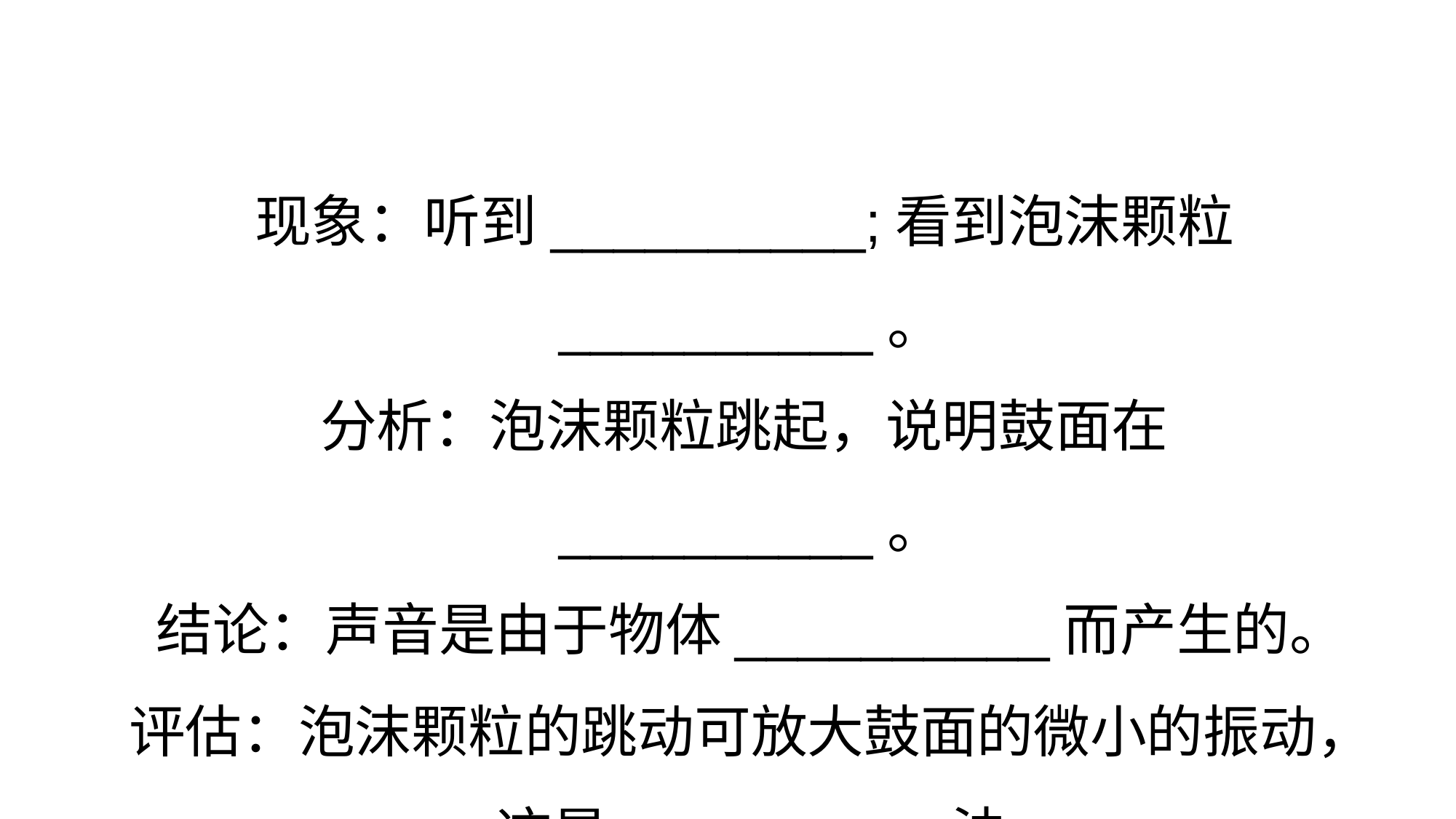

现象：听到__________;看到泡沫颗粒__________。
分析：泡沫颗粒跳起，说明鼓面在__________。
结论：声音是由于物体__________而产生的。
评估：泡沫颗粒的跳动可放大鼓面的微小的振动，这是__________法